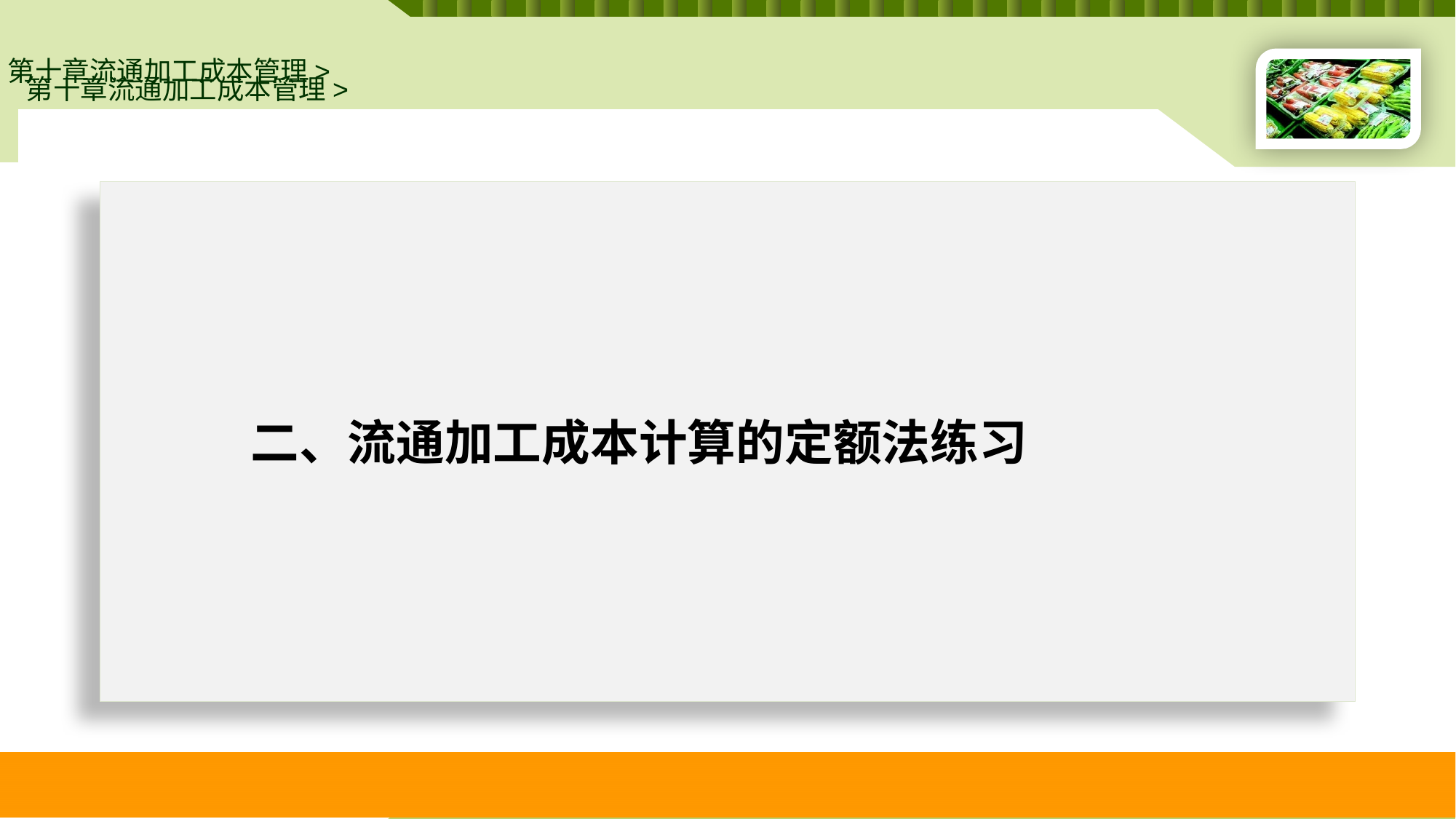

第十章流通加工成本管理>
第十章流通加工成本管理>
二、流通加工成本计算的定额法练习